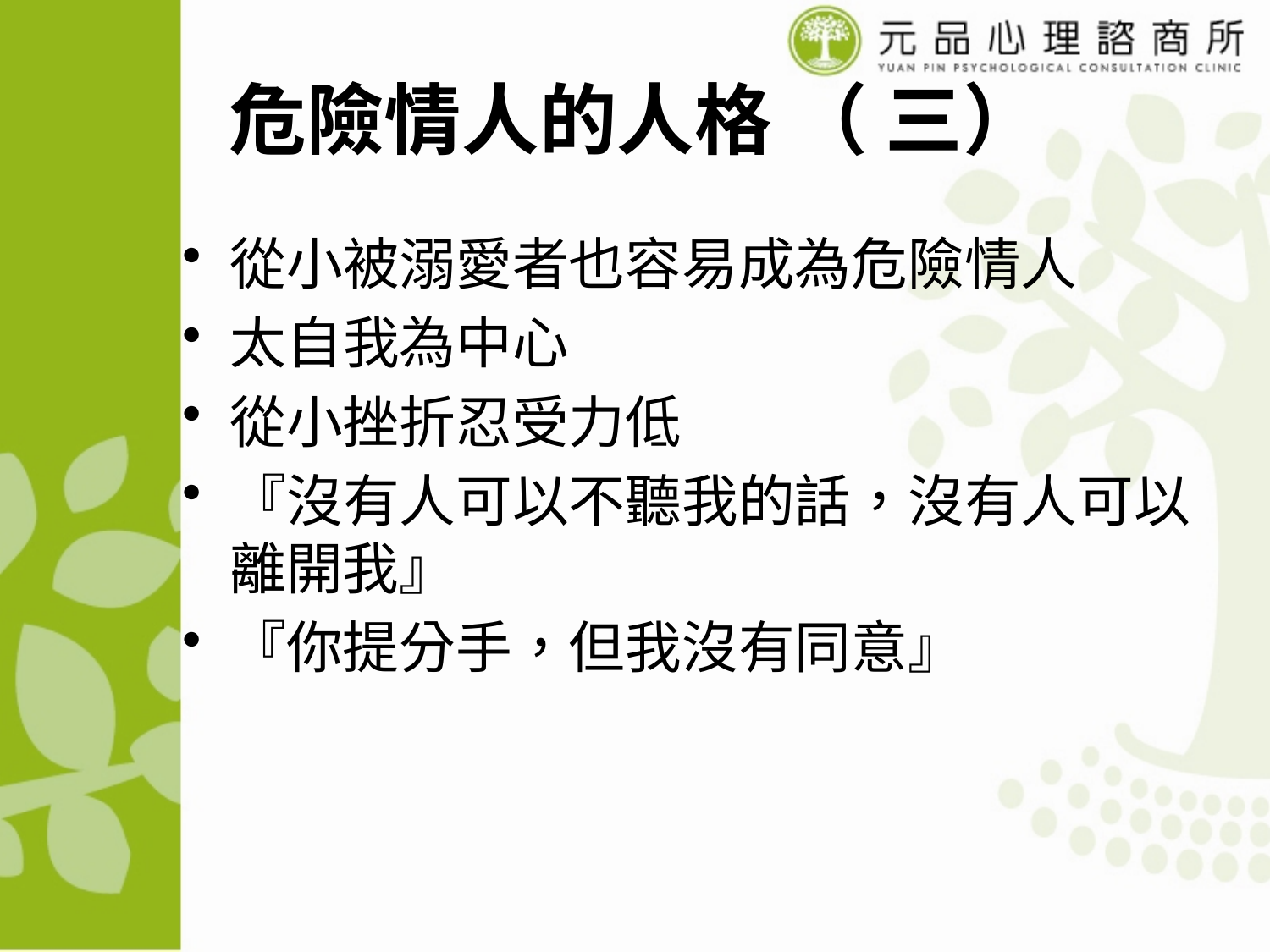

# 危險情人的人格 （ 三）
從小被溺愛者也容易成為危險情人
太自我為中心
從小挫折忍受力低
『沒有人可以不聽我的話，沒有人可以離開我』
『你提分手，但我沒有同意』